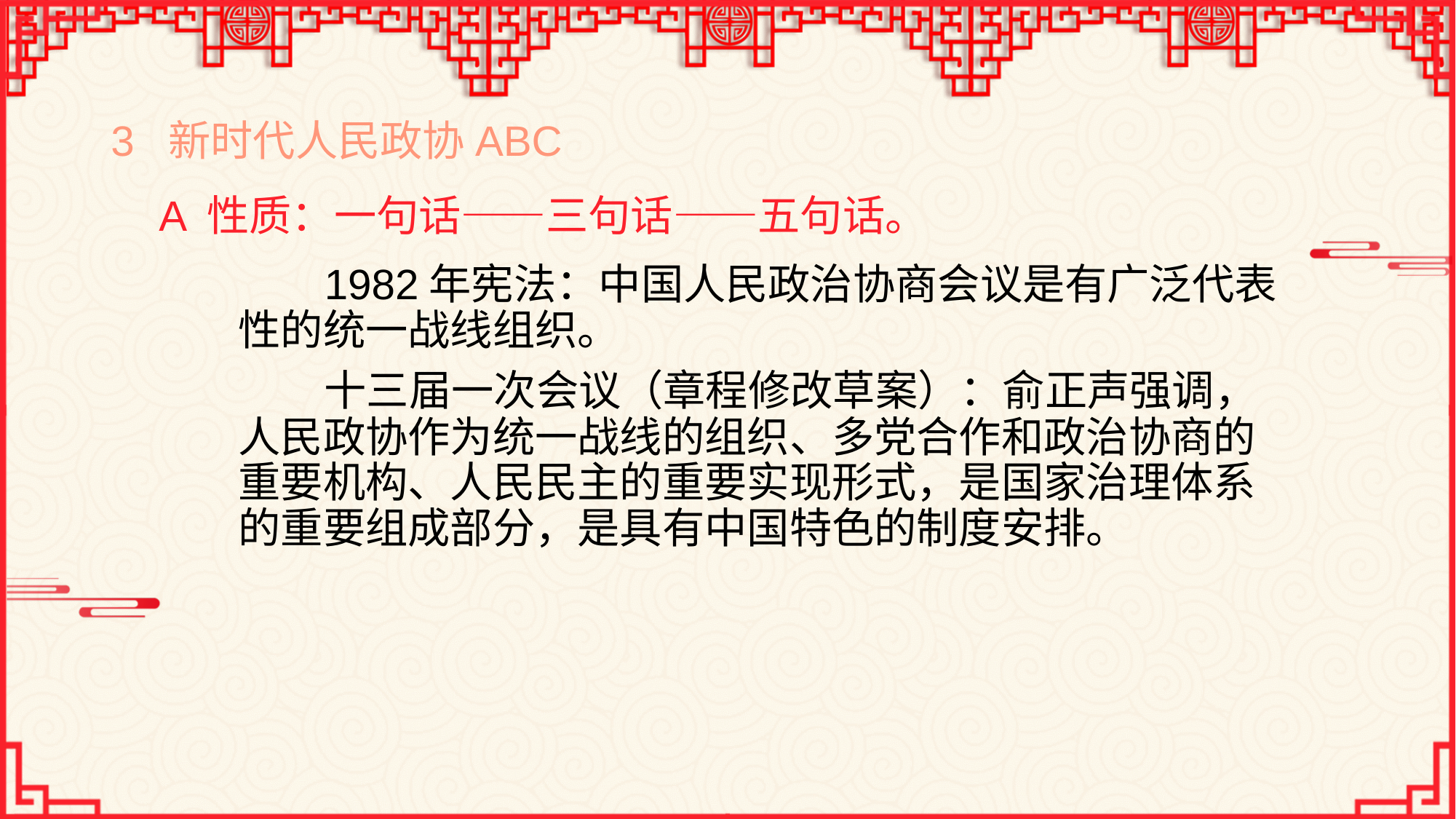

# 3  新时代人民政协ABC
A 性质：一句话——三句话——五句话。

1982年宪法：中国人民政治协商会议是有广泛代表性的统一战线组织。
十三届一次会议（章程修改草案）：俞正声强调，人民政协作为统一战线的组织、多党合作和政治协商的重要机构、人民民主的重要实现形式，是国家治理体系的重要组成部分，是具有中国特色的制度安排。